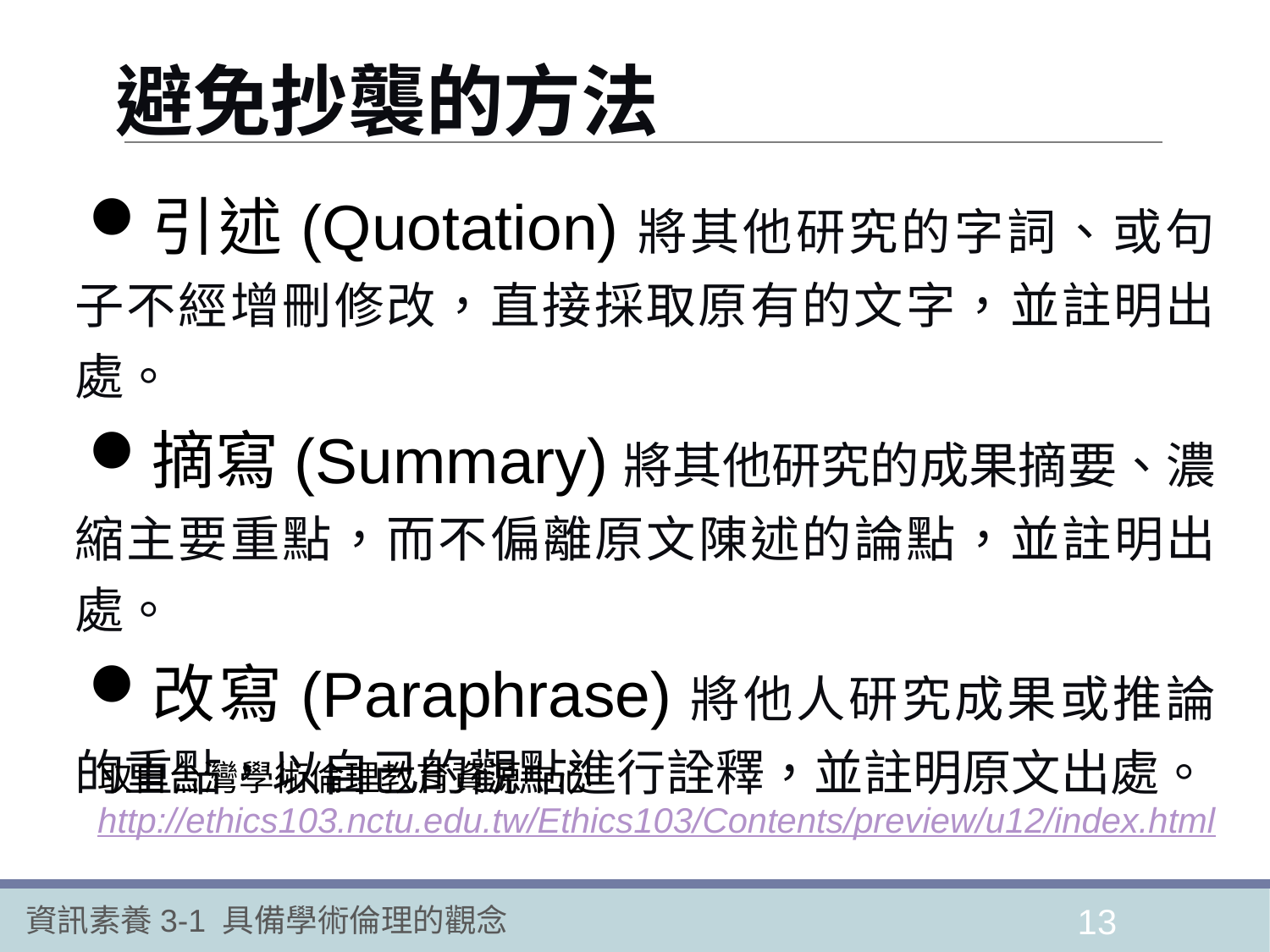

# 避免抄襲的方法
引述(Quotation)將其他研究的字詞、或句子不經增刪修改，直接採取原有的文字，並註明出處。
摘寫(Summary)將其他研究的成果摘要、濃縮主要重點，而不偏離原文陳述的論點，並註明出處。
改寫(Paraphrase)將他人研究成果或推論的重點，以自己的觀點進行詮釋，並註明原文出處。

取自台灣學術倫理教育資源中心
http://ethics103.nctu.edu.tw/Ethics103/Contents/preview/u12/index.html